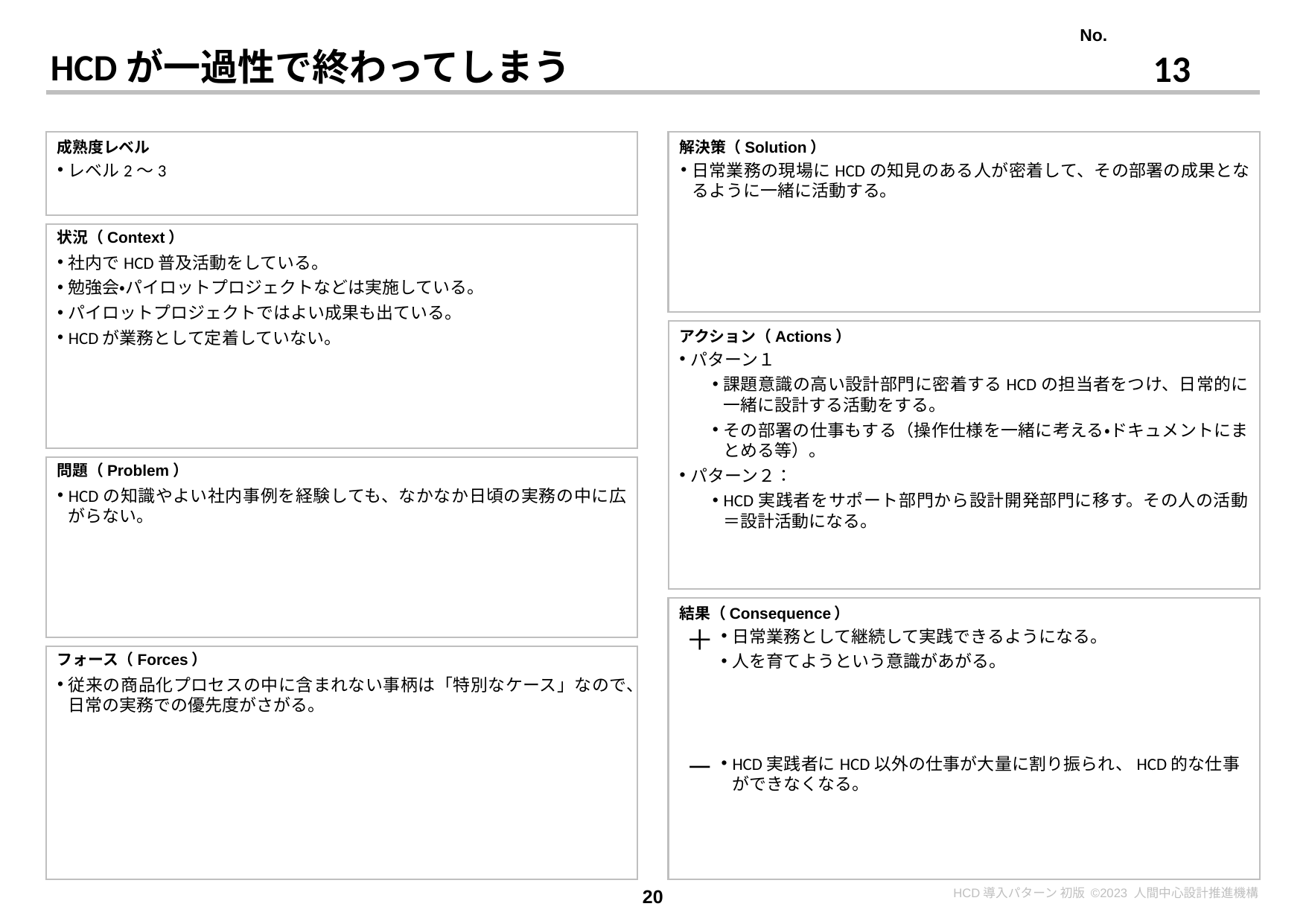

13
# HCDが一過性で終わってしまう
レベル2〜3
日常業務の現場にHCDの知見のある人が密着して、その部署の成果となるように一緒に活動する。
社内でHCD普及活動をしている。
勉強会・パイロットプロジェクトなどは実施している。
パイロットプロジェクトではよい成果も出ている。
HCDが業務として定着していない。
パターン１
課題意識の高い設計部門に密着するHCDの担当者をつけ、日常的に一緒に設計する活動をする。
その部署の仕事もする（操作仕様を一緒に考える・ドキュメントにまとめる等）。
パターン２：
HCD実践者をサポート部門から設計開発部門に移す。その人の活動＝設計活動になる。
HCDの知識やよい社内事例を経験しても、なかなか日頃の実務の中に広がらない。
日常業務として継続して実践できるようになる。
人を育てようという意識があがる。
従来の商品化プロセスの中に含まれない事柄は「特別なケース」なので、日常の実務での優先度がさがる。
HCD実践者にHCD以外の仕事が大量に割り振られ、HCD的な仕事ができなくなる。
20